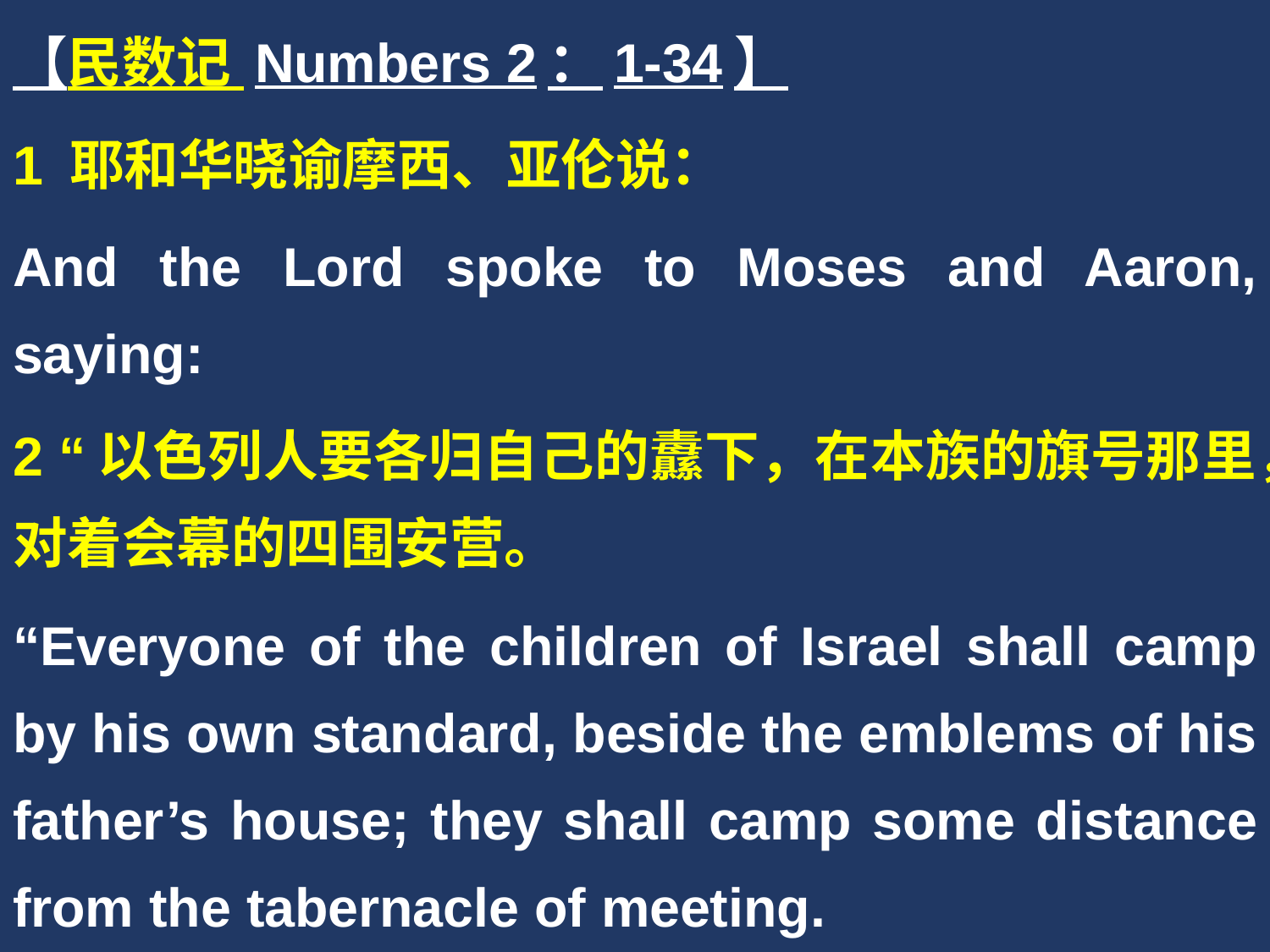

【民数记 Numbers 2：1-34】
1 耶和华晓谕摩西、亚伦说：
And the Lord spoke to Moses and Aaron, saying:
2 “以色列人要各归自己的纛下，在本族的旗号那里，对着会幕的四围安营。
“Everyone of the children of Israel shall camp by his own standard, beside the emblems of his father’s house; they shall camp some distance from the tabernacle of meeting.